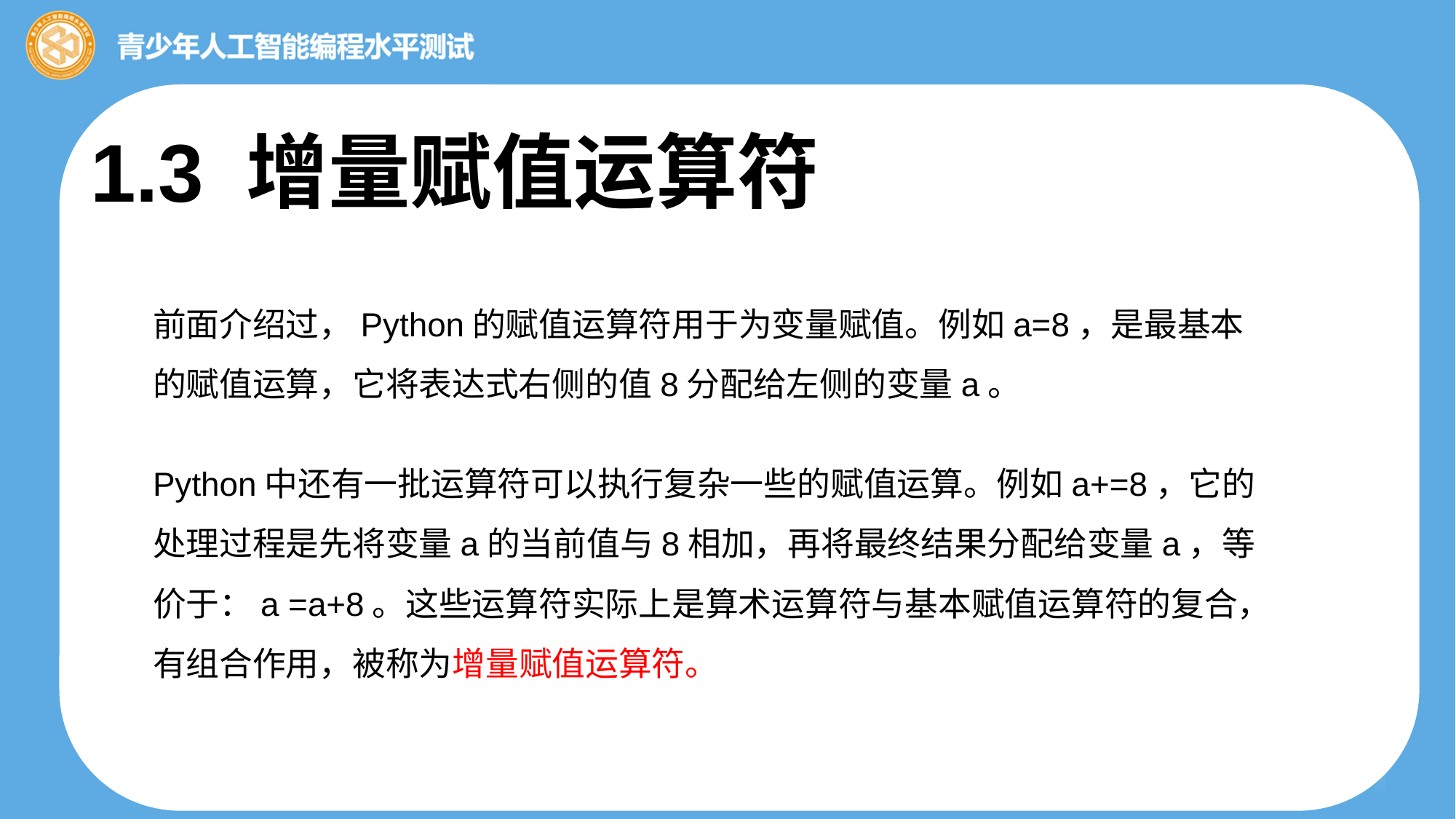

1.3 增量赋值运算符
前面介绍过，Python的赋值运算符用于为变量赋值。例如a=8，是最基本的赋值运算，它将表达式右侧的值8分配给左侧的变量a。
Python中还有一批运算符可以执行复杂一些的赋值运算。例如a+=8，它的处理过程是先将变量a的当前值与8相加，再将最终结果分配给变量a，等价于：a =a+8。这些运算符实际上是算术运算符与基本赋值运算符的复合，有组合作用，被称为增量赋值运算符。